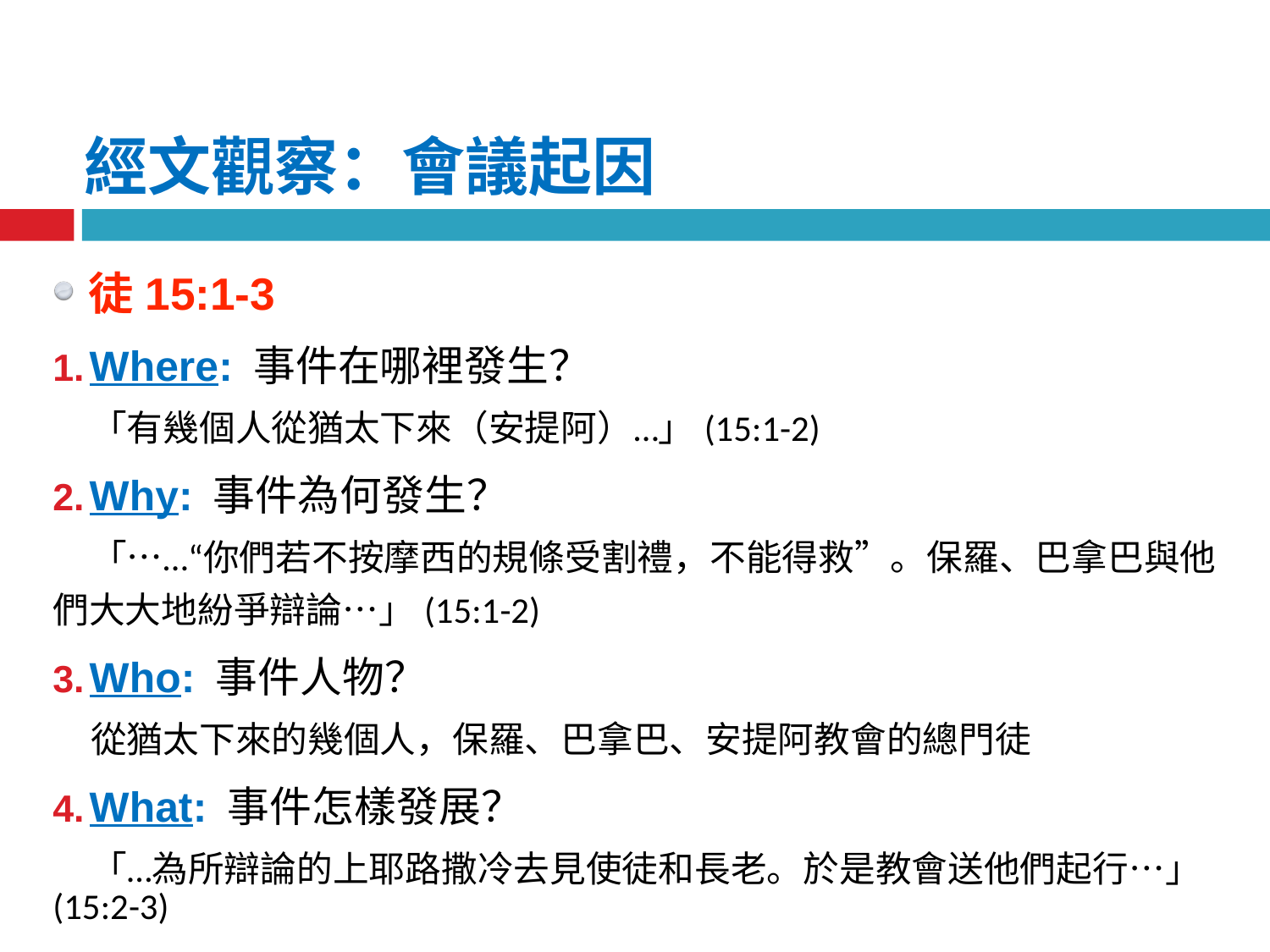

經文觀察：會議起因
徒15:1-3
Where: 事件在哪裡發生？
「有幾個人從猶太下來（安提阿）…」(15:1-2)
Why: 事件為何發生？
「……“你們若不按摩西的規條受割禮，不能得救”。保羅、巴拿巴與他們大大地紛爭辯論…」(15:1-2)
Who: 事件人物？
從猶太下來的幾個人，保羅、巴拿巴、安提阿教會的總門徒
What: 事件怎樣發展？
「…為所辯論的上耶路撒冷去見使徒和長老。於是教會送他們起行…」(15:2-3)